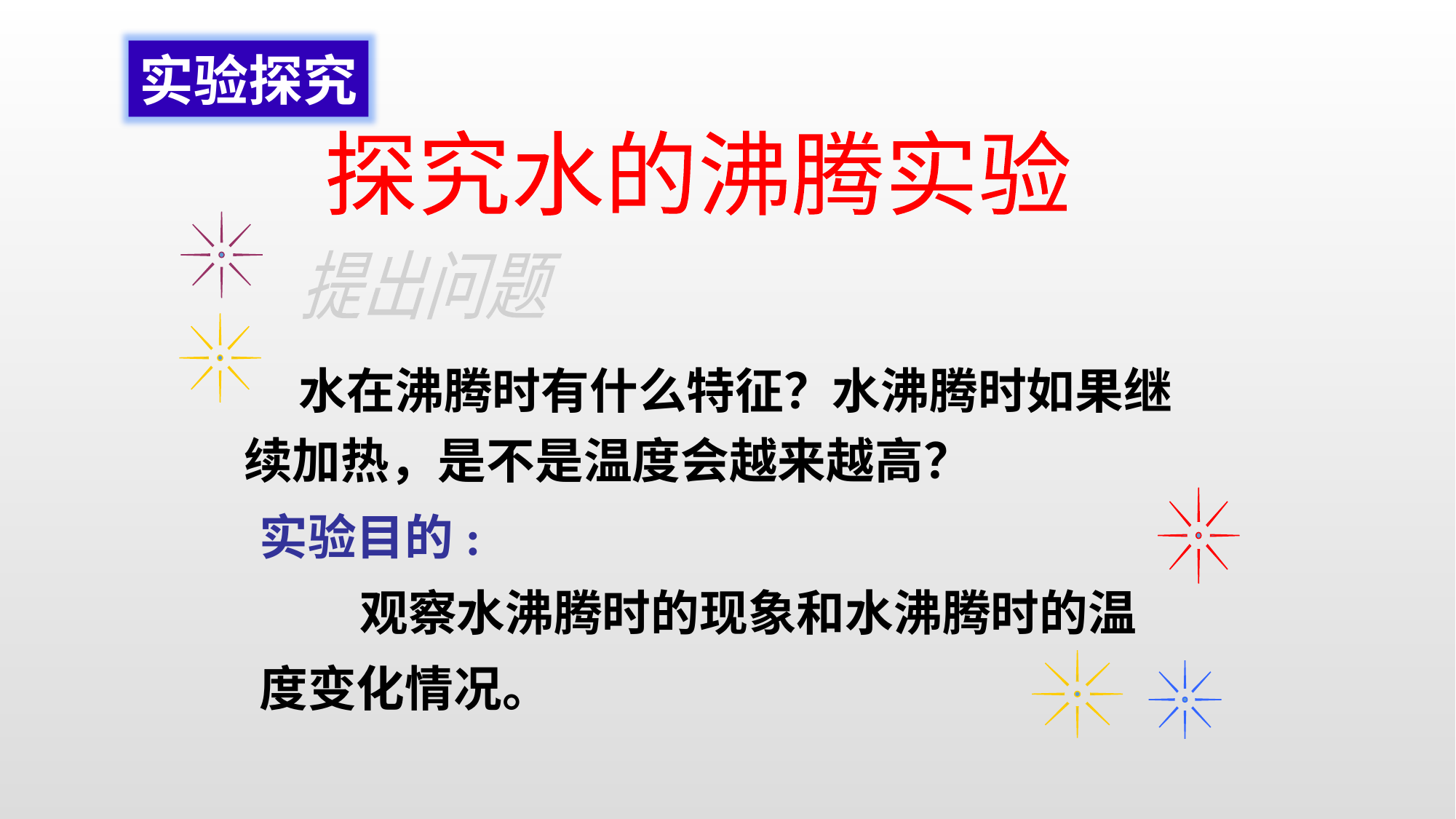

实验探究
探究水的沸腾实验

提出问题

水在沸腾时有什么特征？水沸腾时如果继续加热，是不是温度会越来越高？

实验目的:
        观察水沸腾时的现象和水沸腾时的温度变化情况。